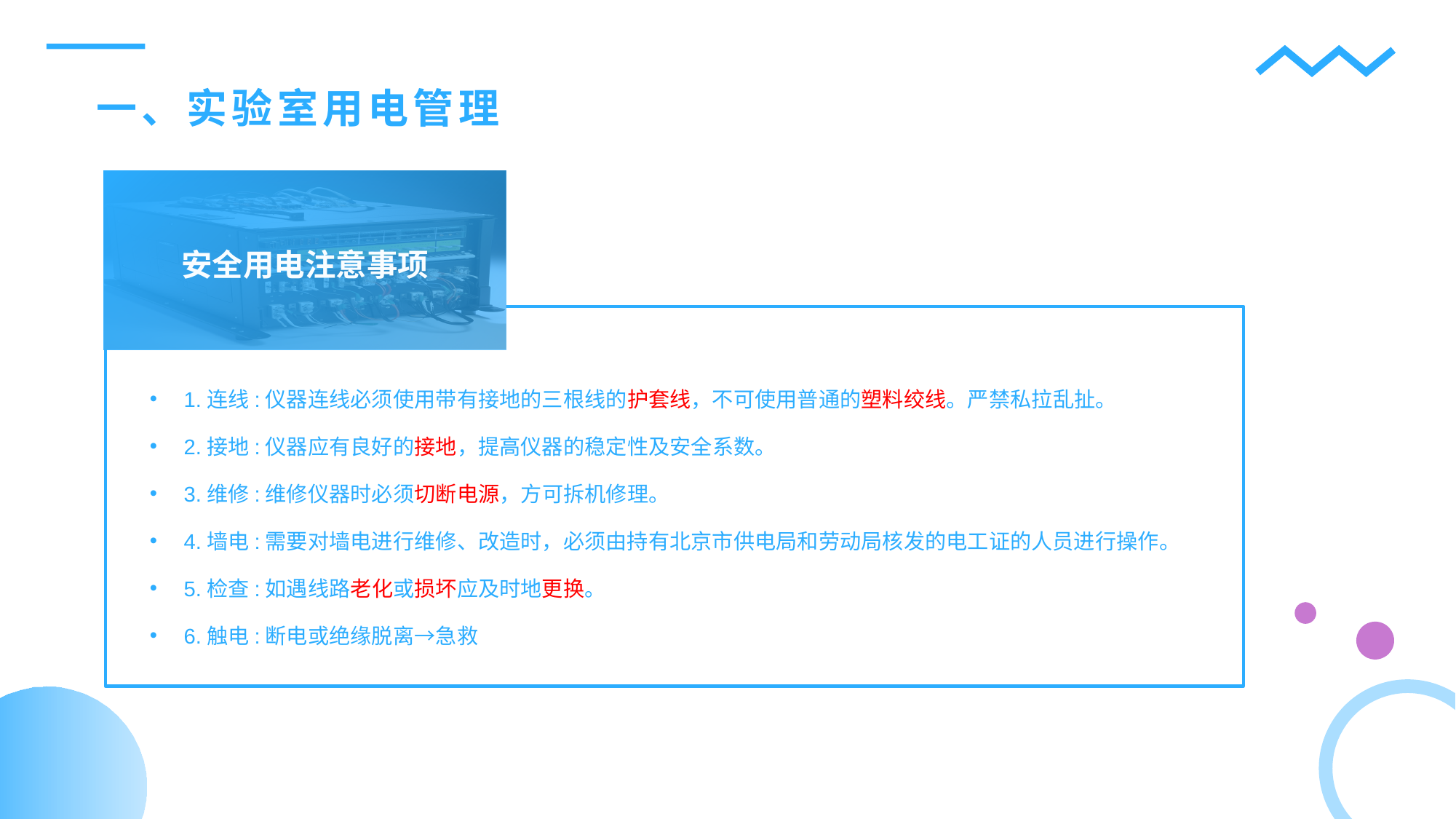

一、实验室用电管理

安全用电注意事项

1.连线:仪器连线必须使用带有接地的三根线的护套线，不可使用普通的塑料绞线。严禁私拉乱扯。
2.接地:仪器应有良好的接地，提高仪器的稳定性及安全系数。
3.维修:维修仪器时必须切断电源，方可拆机修理。
4.墙电:需要对墙电进行维修、改造时，必须由持有北京市供电局和劳动局核发的电工证的人员进行操作。
5.检查:如遇线路老化或损坏应及时地更换。
6.触电:断电或绝缘脱离→急救